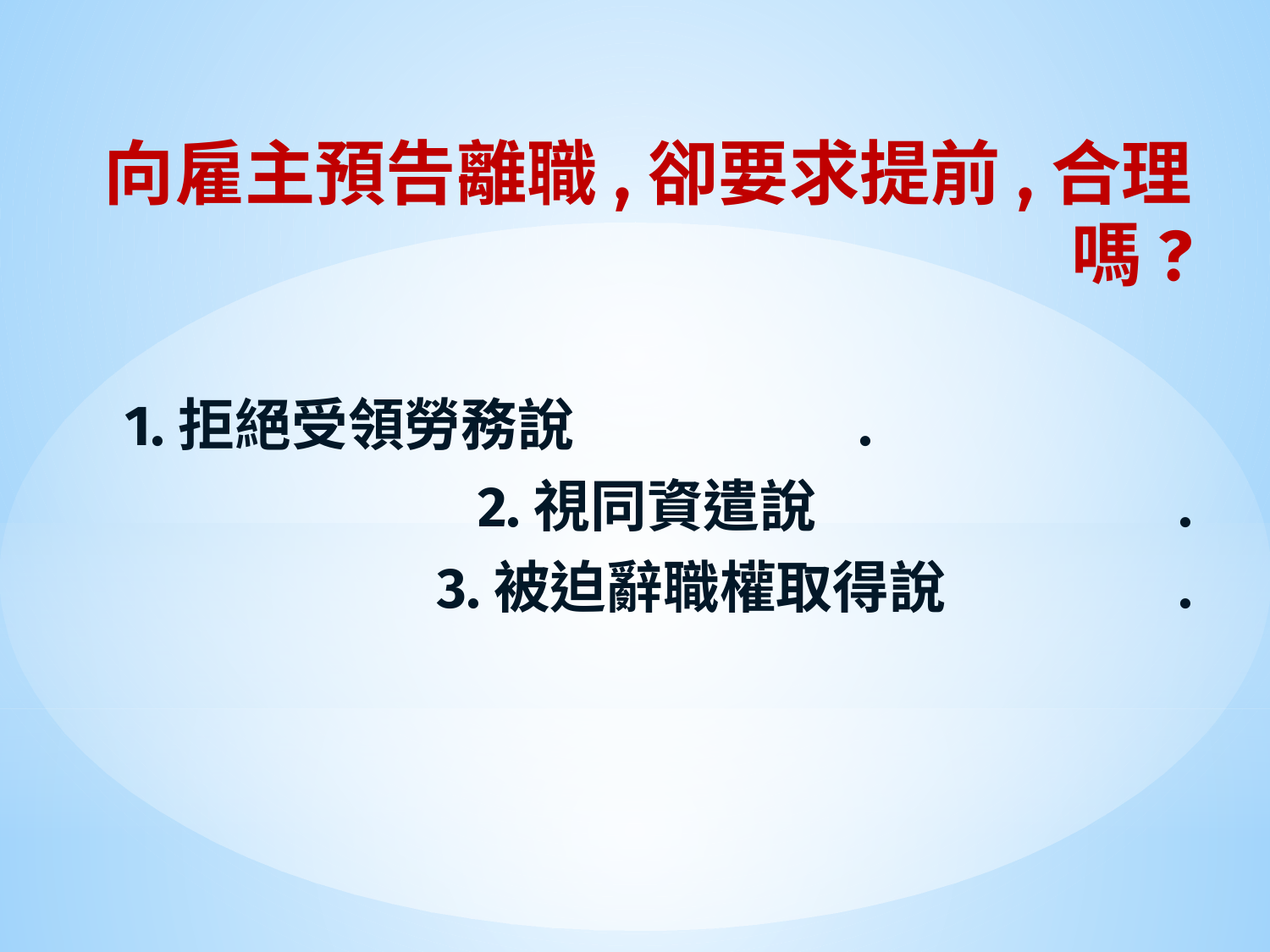

# 向雇主預告離職,卻要求提前,合理嗎? 1.拒絕受領勞務說                     . 2.視同資遣說                           . 3.被迫辭職權取得說                 .